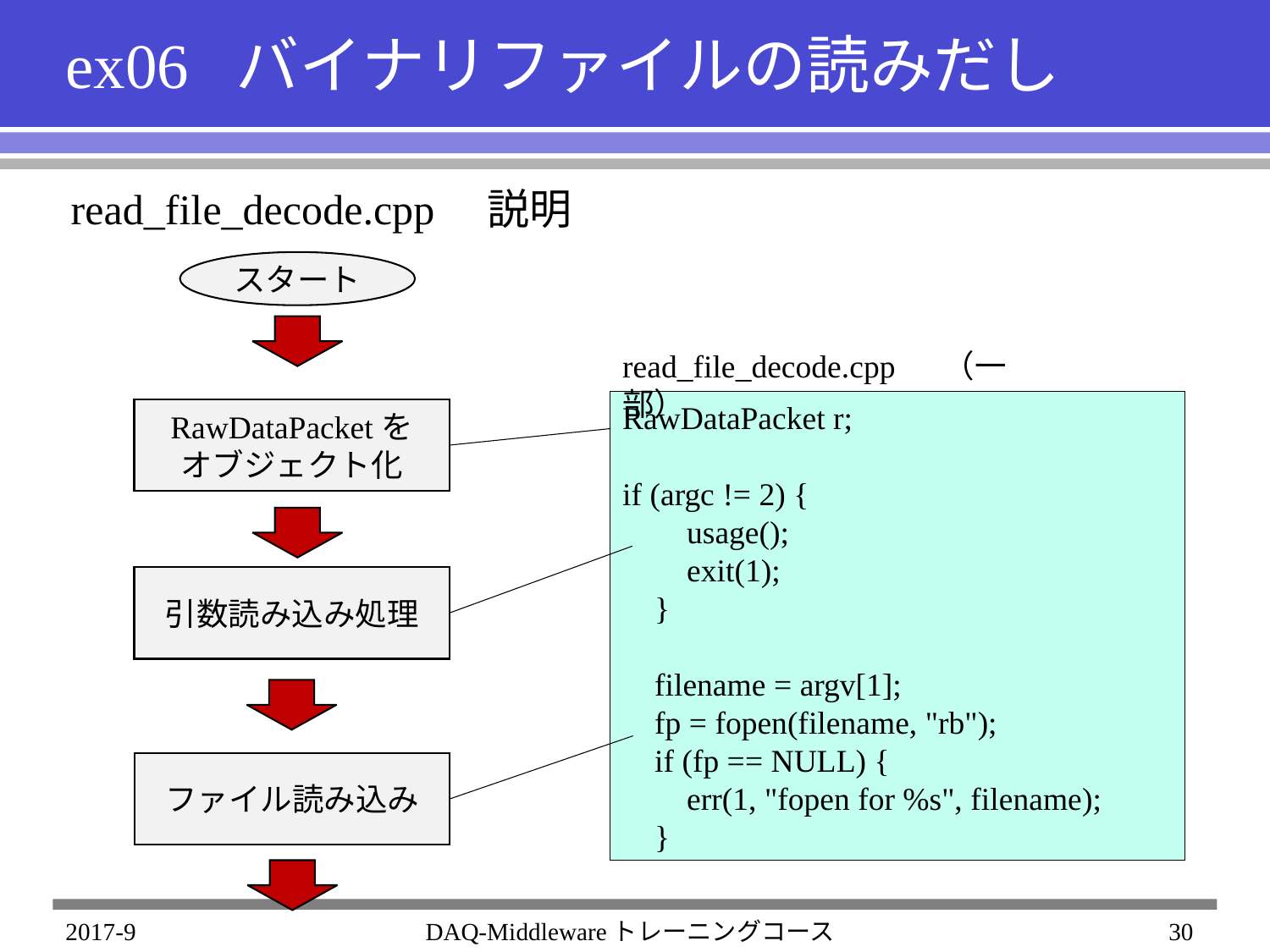

# ex06  バイナリファイルの読みだし
read_file_decode.cpp　説明
スタート

read_file_decode.cpp 　（一部）
RawDataPacket r;

if (argc != 2) {
        usage();
        exit(1);
    }

    filename = argv[1];
    fp = fopen(filename, "rb");
    if (fp == NULL) {
        err(1, "fopen for %s", filename);
    }
RawDataPacketを
オブジェクト化

引数読み込み処理

ファイル読み込み

2017-9
DAQ-Middlewareトレーニングコース
30